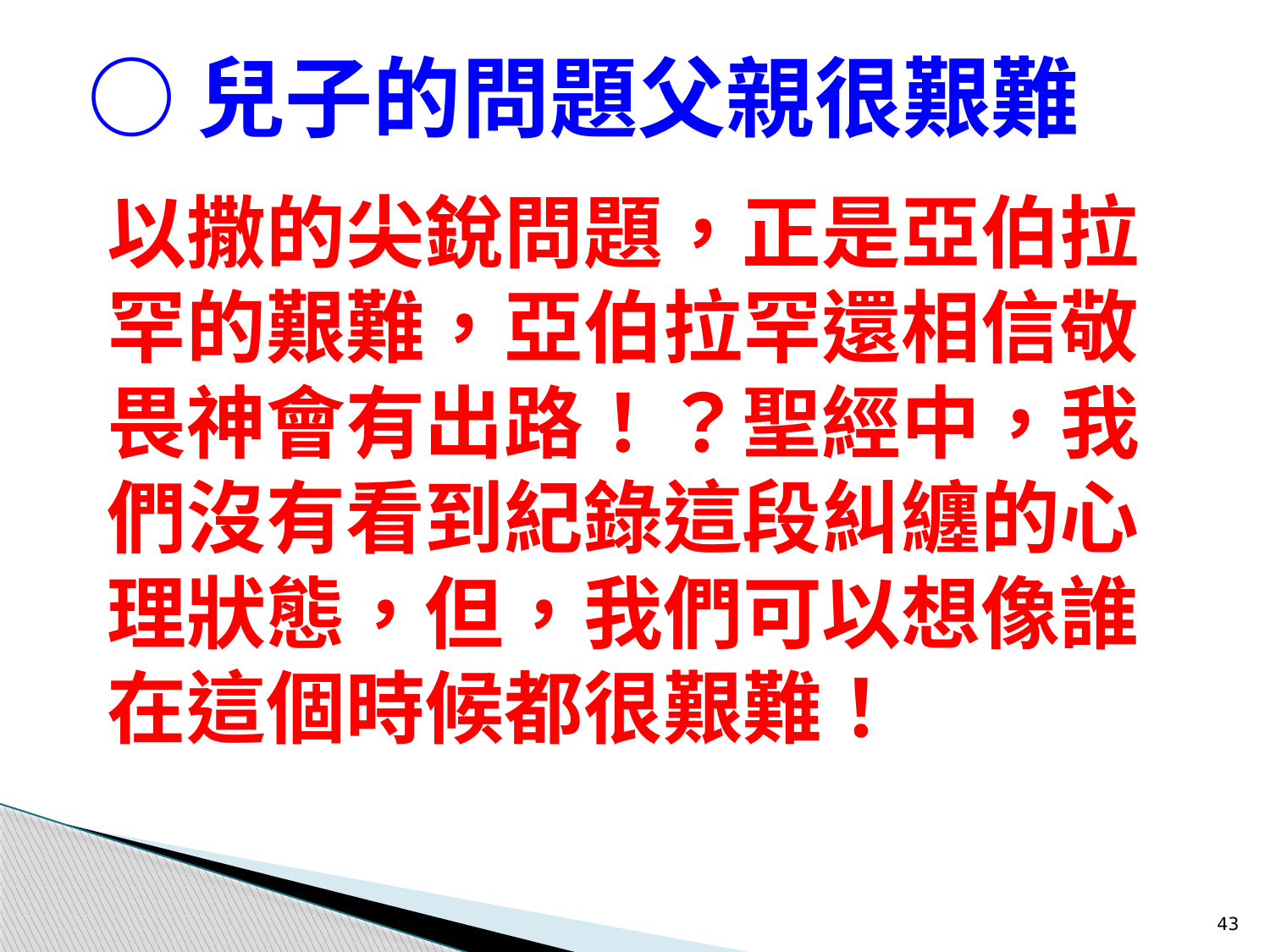

○兒子的問題父親很艱難
以撒的尖銳問題，正是亞伯拉罕的艱難，亞伯拉罕還相信敬畏神會有出路！？聖經中，我們沒有看到紀錄這段糾纏的心理狀態，但，我們可以想像誰在這個時候都很艱難！
43